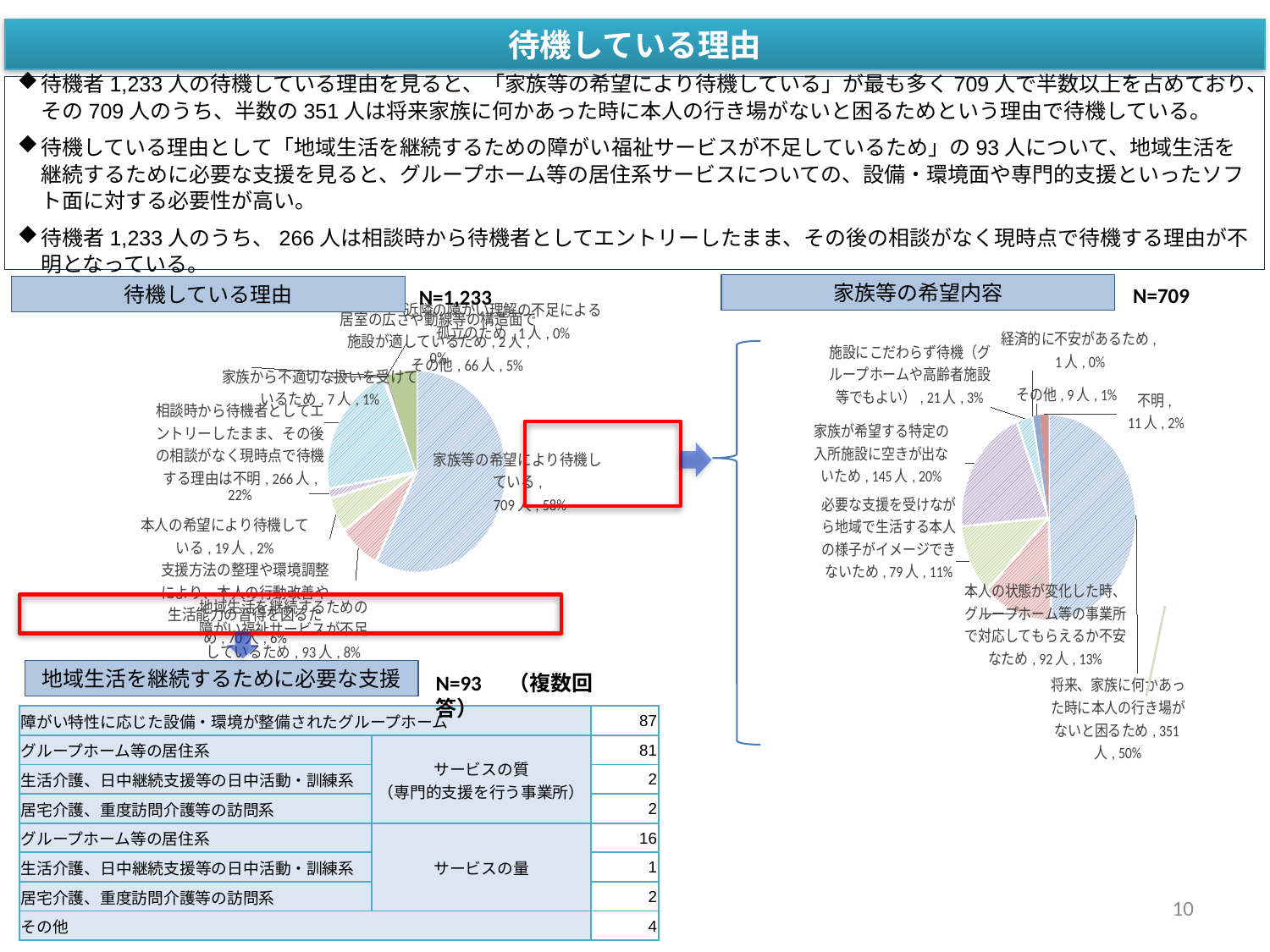

待機している理由
待機者1,233人の待機している理由を見ると、「家族等の希望により待機している」が最も多く709人で半数以上を占めており、その709人のうち、半数の351人は将来家族に何かあった時に本人の行き場がないと困るためという理由で待機している。
待機している理由として「地域生活を継続するための障がい福祉サービスが不足しているため」の93人について、地域生活を継続するために必要な支援を見ると、グループホーム等の居住系サービスについての、設備・環境面や専門的支援といったソフト面に対する必要性が高い。
待機者1,233人のうち、266人は相談時から待機者としてエントリーしたまま、その後の相談がなく現時点で待機する理由が不明となっている。

### Chart

| Category | 家族等の希望内容 |
|---|---|
| 将来、家族に何かあった時に本人の行き場がないと困るため | 351.0 |
| 本人の状態が変化した時、グループホーム等の事業所で対応してもらえるか不安なため | 92.0 |
| 必要な支援を受けながら地域で生活する本人の様子がイメージできないため | 79.0 |
| 家族が希望する特定の入所施設に空きが出ないため | 145.0 |
| 施設にこだわらず待機（グループホームや高齢者施設等でもよい） | 21.0 |
| 経済的に不安があるため | 1.0 |
| その他 | 9.0 |
| 不明 | 11.0 |

### Chart

| Category | 家族等の希望内容 |
|---|---|
| 家族等の希望により待機している | 709.0 |
| 地域生活を継続するための障がい福祉サービスが不足しているため | 93.0 |
| 支援方法の整理や環境調整により、本人の行動改善や生活能力の習得を図るため | 70.0 |
| 本人の希望により待機している | 19.0 |
| 相談時から待機者としてエントリーしたまま、その後の相談がなく現時点で待機する理由は不明 | 266.0 |
| 家族から不適切な扱いを受けているため | 7.0 |
| 居室の広さや動線等の構造面で施設が適しているため | 2.0 |
| 近隣の障がい理解の不足による孤立のため | 1.0 |
| その他 | 66.0 |
家族等の希望内容
待機している理由
N=709
N=1,233

地域生活を継続するために必要な支援
N=93　（複数回答）
| 障がい特性に応じた設備・環境が整備されたグループホーム | 507 | 87 |
| --- | --- | --- |
| グループホーム等の居住系 | サービスの質 （専門的支援を行う事業所） | 81 |
| 生活介護、日中継続支援等の日中活動・訓練系 |  | 2 |
| 居宅介護、重度訪問介護等の訪問系 |  | 2 |
| グループホーム等の居住系 | サービスの量 | 16 |
| 生活介護、日中継続支援等の日中活動・訓練系 |  | 1 |
| 居宅介護、重度訪問介護等の訪問系 |  | 2 |
| その他 |  | 4 |
10